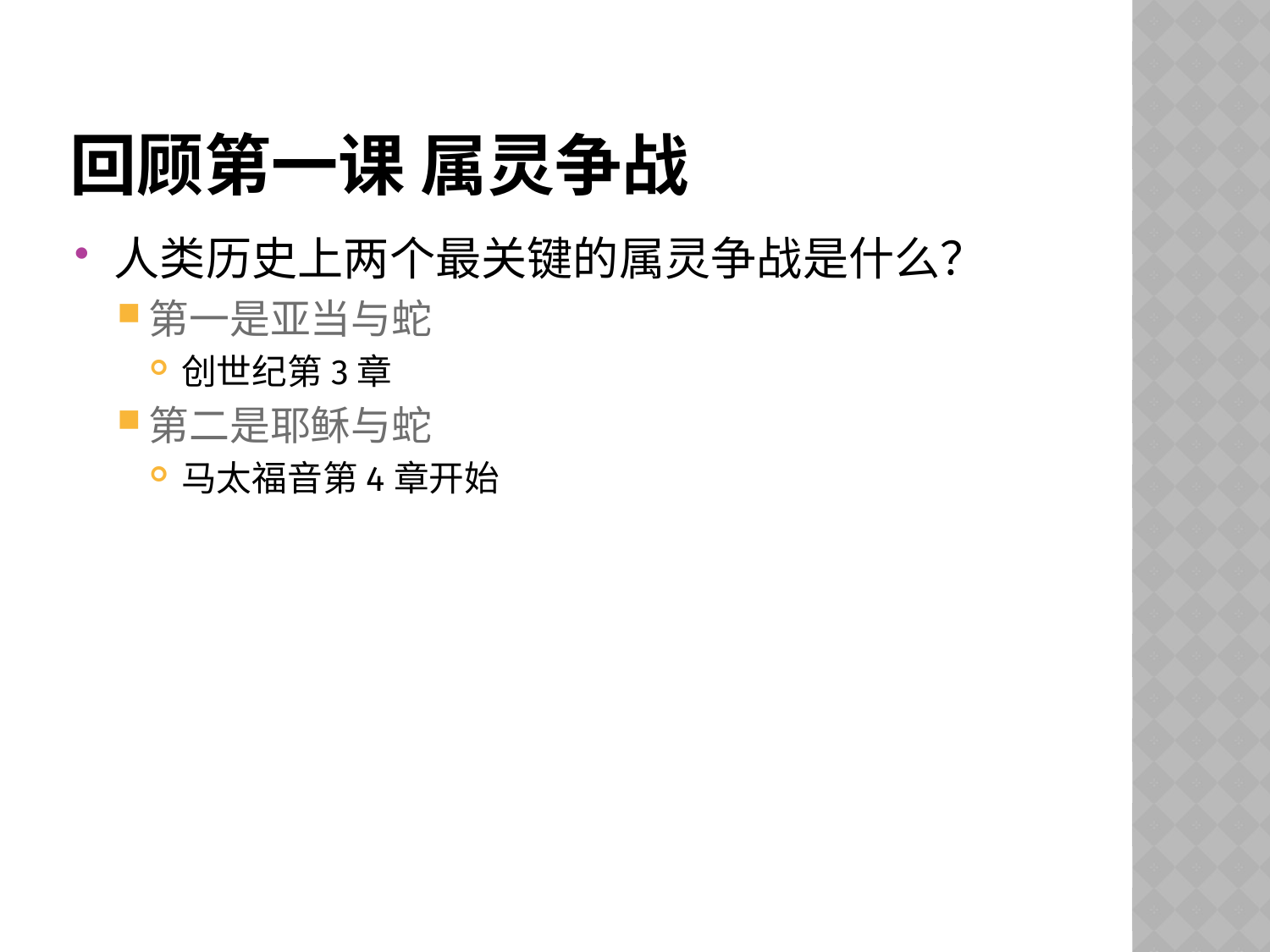

# 回顾第一课 属灵争战
人类历史上两个最关键的属灵争战是什么？
第一是亚当与蛇
创世纪第3章
第二是耶稣与蛇
马太福音第4章开始